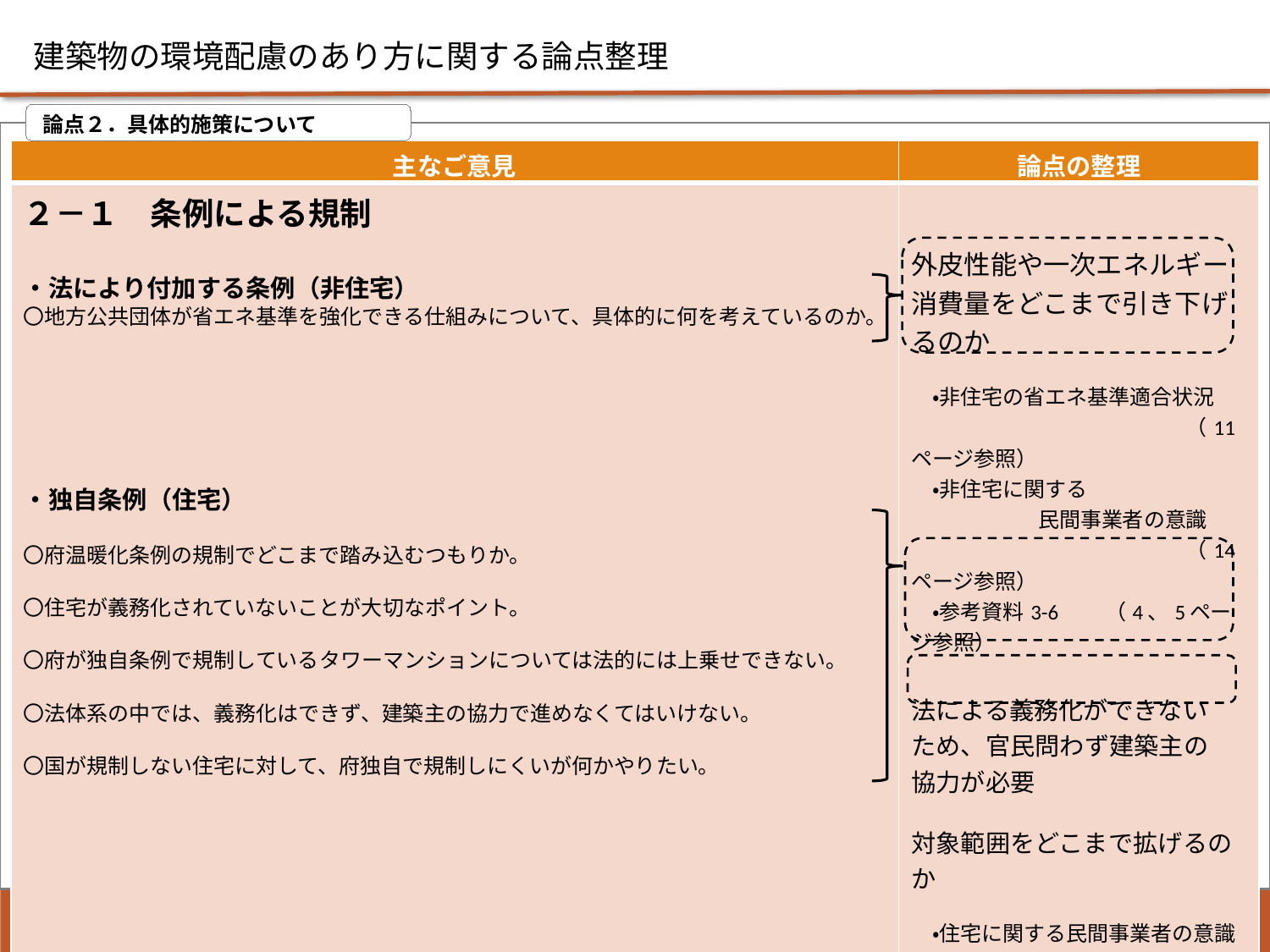

建築物の環境配慮のあり方に関する論点整理
 論点２．具体的施策について

| 主なご意見 | 論点の整理 |
| --- | --- |
| ２－１　条例による規制 ・法により付加する条例（非住宅） 〇地方公共団体が省エネ基準を強化できる仕組みについて、具体的に何を考えているのか。 　　　　　　　　　　　 ・独自条例（住宅） 〇府温暖化条例の規制でどこまで踏み込むつもりか。 〇住宅が義務化されていないことが大切なポイント。 〇府が独自条例で規制しているタワーマンションについては法的には上乗せできない。 〇法体系の中では、義務化はできず、建築主の協力で進めなくてはいけない。 〇国が規制しない住宅に対して、府独自で規制しにくいが何かやりたい。 | 外皮性能や一次エネルギー消費量をどこまで引き下げるのか 　・非住宅の省エネ基準適合状況 　　　　　　　　　　　　　（11ページ参照） 　・非住宅に関する 　　　　　　民間事業者の意識 　　　　　　　　　　　　　（14ページ参照） 　・参考資料3-6　　（4、5ページ参照） 　　　　　　　　　　　 法による義務化ができない ため、官民問わず建築主の 協力が必要 対象範囲をどこまで拡げるのか 　・住宅に関する民間事業者の意識 　　　　　　　　　　　　　（15ページ参照） 　・住宅の省エネ基準適合の推進　 　　　　　　　　　　　　　（18ページ参照） |

6
住宅まちづくり部